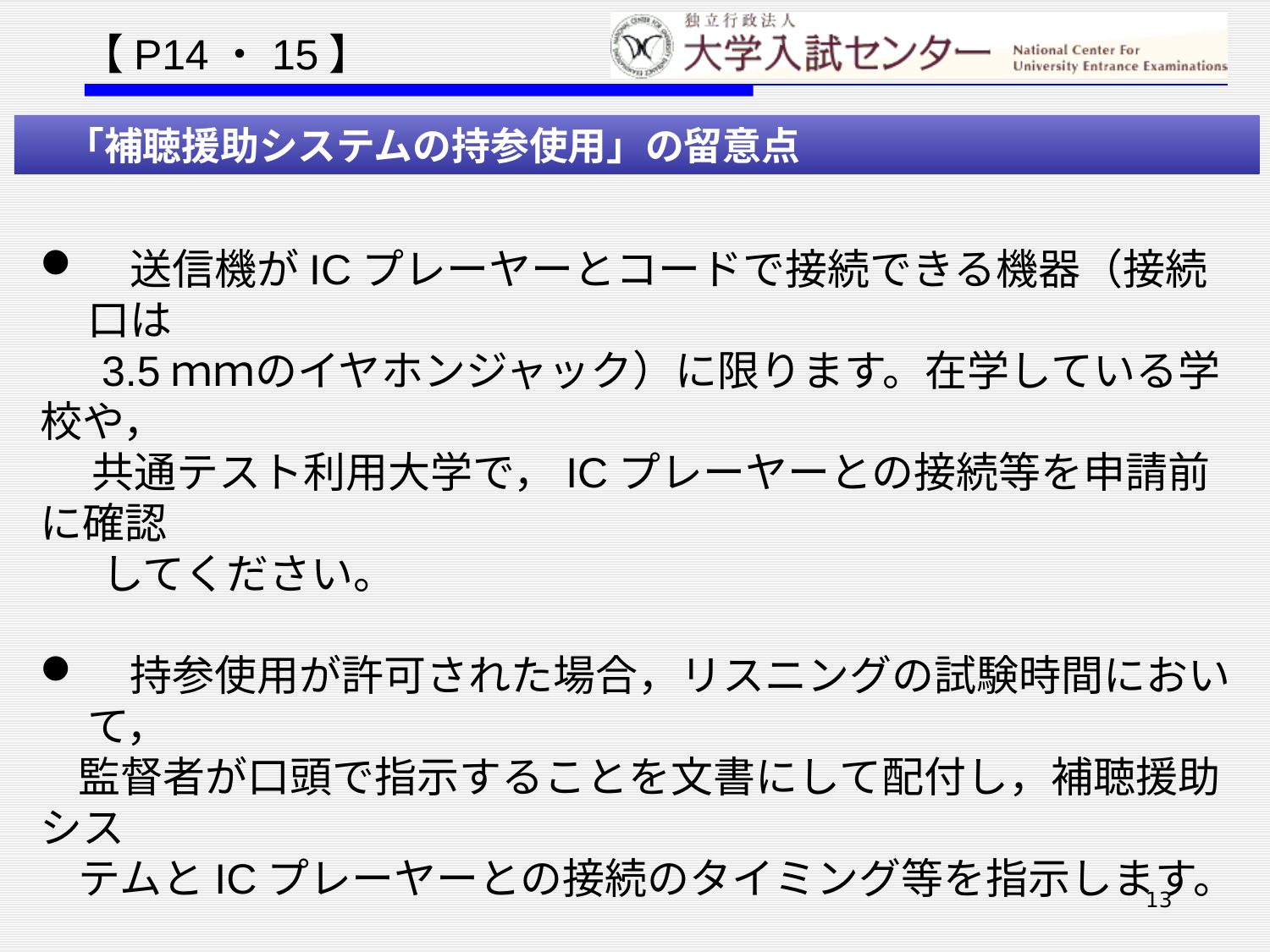

【P14・15】
　「補聴援助システムの持参使用」の留意点
　送信機がICプレーヤーとコードで接続できる機器（接続口は
　 3.5ｍｍのイヤホンジャック）に限ります。在学している学校や，
　 共通テスト利用大学で，ICプレーヤーとの接続等を申請前に確認
 　してください。

　持参使用が許可された場合，リスニングの試験時間において，
   監督者が口頭で指示することを文書にして配付し，補聴援助シス
   テムとICプレーヤーとの接続のタイミング等を指示します。
13